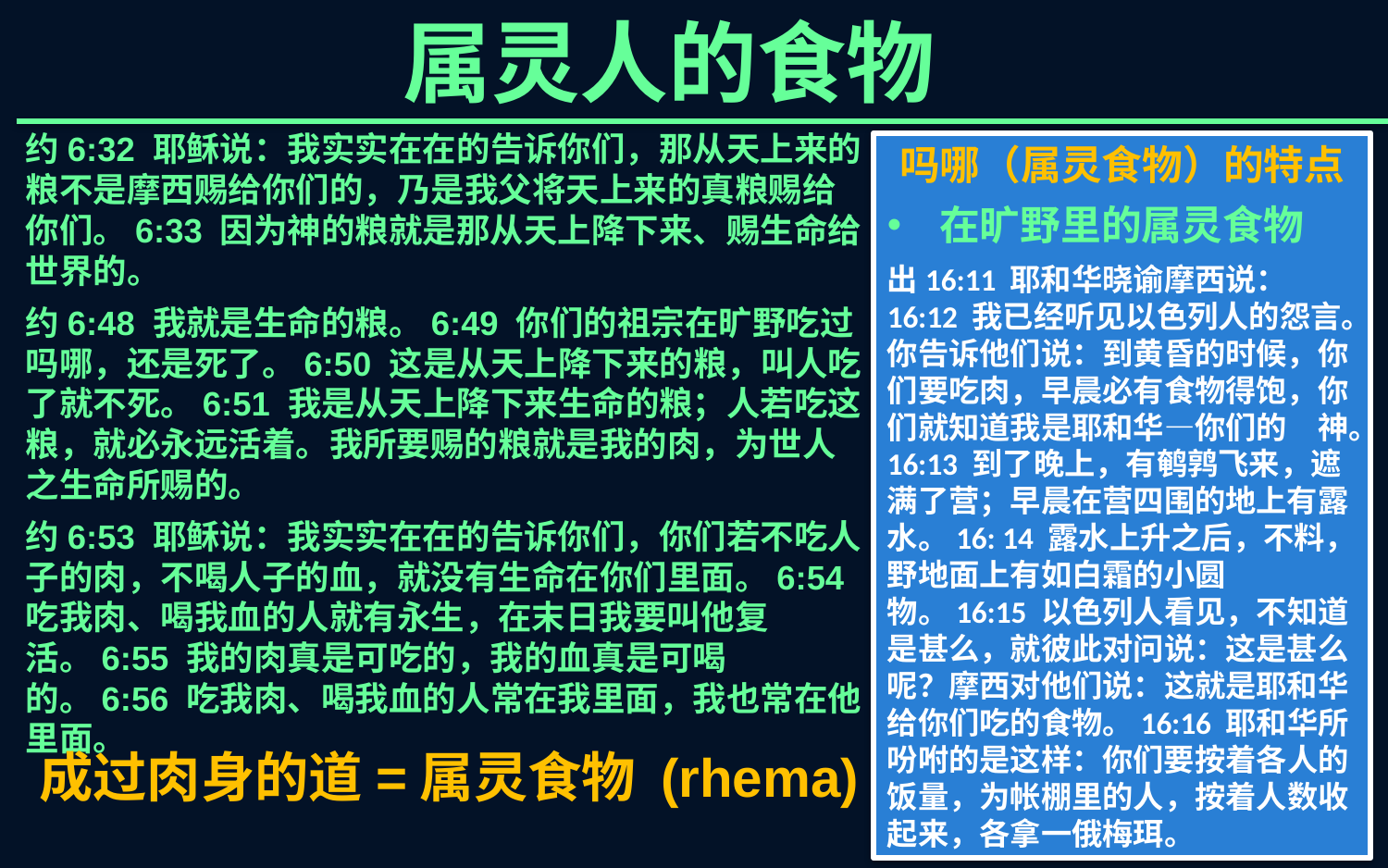

属灵人的食物
约6:32 耶稣说：我实实在在的告诉你们，那从天上来的粮不是摩西赐给你们的，乃是我父将天上来的真粮赐给你们。6:33 因为神的粮就是那从天上降下来、赐生命给世界的。
约6:48 我就是生命的粮。6:49 你们的祖宗在旷野吃过吗哪，还是死了。6:50 这是从天上降下来的粮，叫人吃了就不死。6:51 我是从天上降下来生命的粮；人若吃这粮，就必永远活着。我所要赐的粮就是我的肉，为世人之生命所赐的。
约6:53 耶稣说：我实实在在的告诉你们，你们若不吃人子的肉，不喝人子的血，就没有生命在你们里面。6:54 吃我肉、喝我血的人就有永生，在末日我要叫他复活。6:55 我的肉真是可吃的，我的血真是可喝的。6:56 吃我肉、喝我血的人常在我里面，我也常在他里面。
吗哪（属灵食物）的特点
在旷野里的属灵食物
出16:11 耶和华晓谕摩西说：16:12 我已经听见以色列人的怨言。你告诉他们说：到黄昏的时候，你们要吃肉，早晨必有食物得饱，你们就知道我是耶和华―你们的　神。16:13 到了晚上，有鹌鹑飞来，遮满了营；早晨在营四围的地上有露水。16: 14 露水上升之后，不料，野地面上有如白霜的小圆物。16:15 以色列人看见，不知道是甚么，就彼此对问说：这是甚么呢？摩西对他们说：这就是耶和华给你们吃的食物。16:16 耶和华所吩咐的是这样：你们要按着各人的饭量，为帐棚里的人，按着人数收起来，各拿一俄梅珥。
成过肉身的道=属灵食物 (rhema)